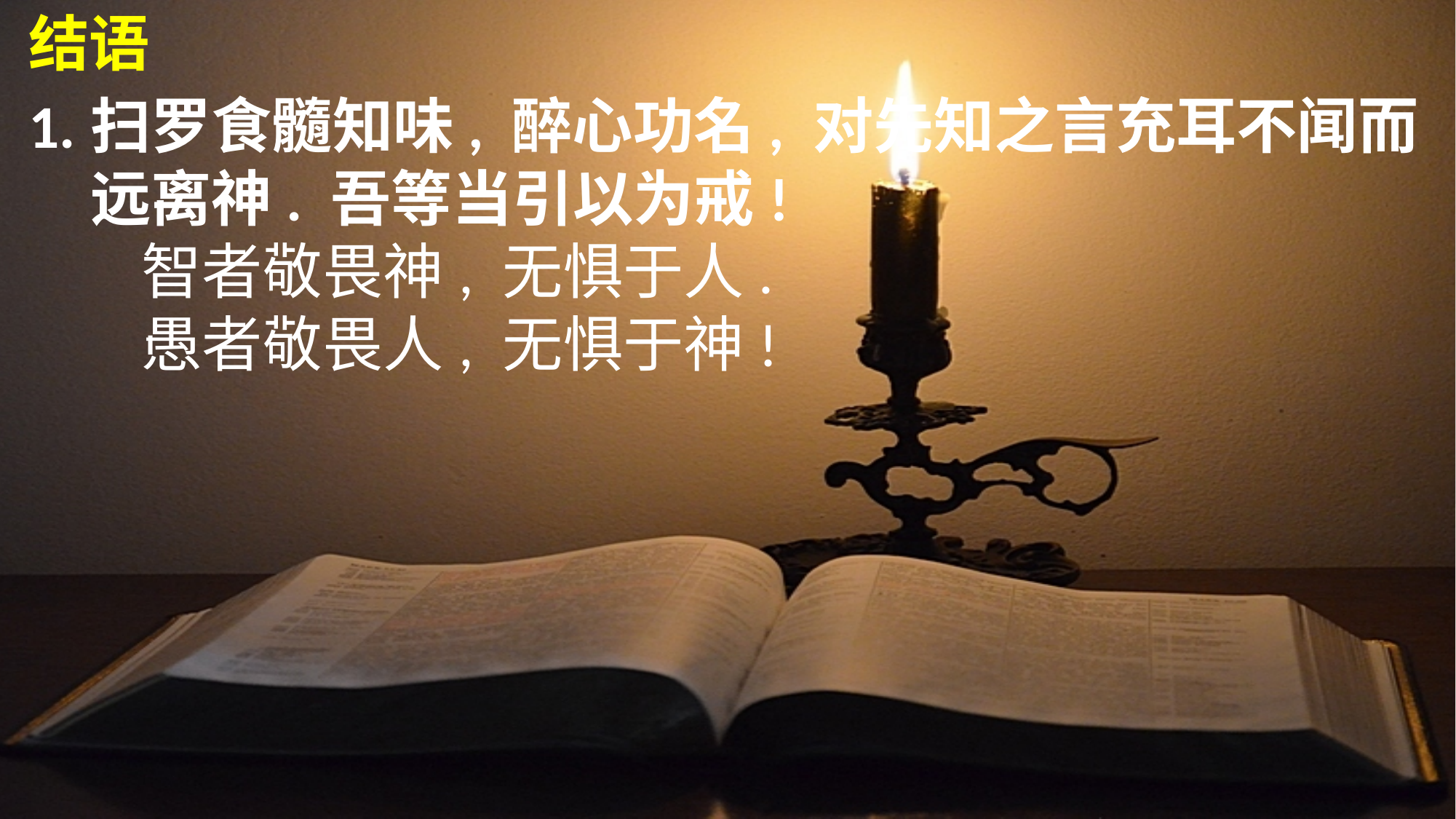

结语
1.	扫罗食髓知味, 醉心功名, 对先知之言充耳不闻而
	远离神. 吾等当引以为戒!
	 	智者敬畏神, 无惧于人.
		愚者敬畏人, 无惧于神!